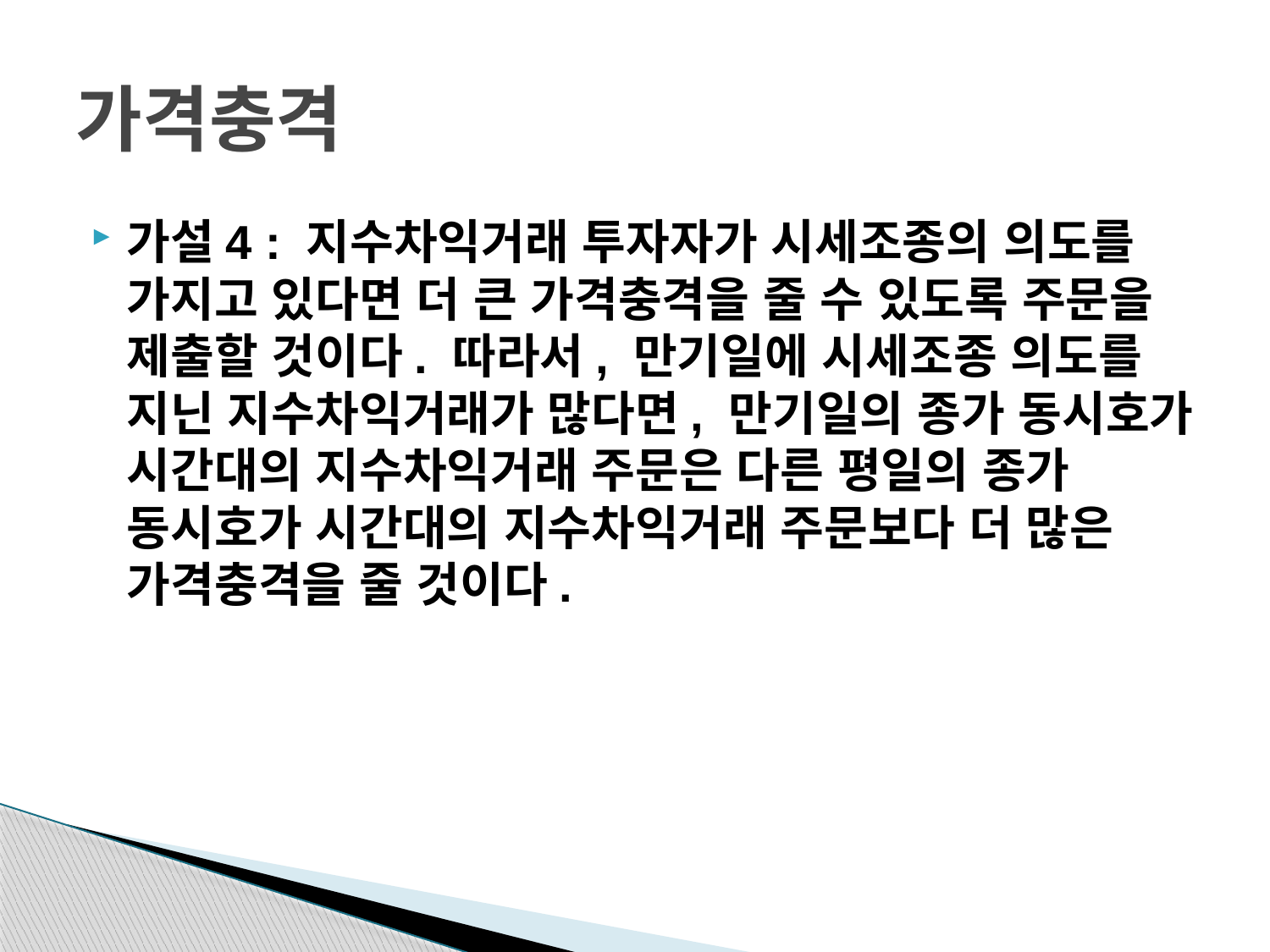

# 가격충격
가설4 : 지수차익거래 투자자가 시세조종의 의도를 가지고 있다면 더 큰 가격충격을 줄 수 있도록 주문을 제출할 것이다. 따라서, 만기일에 시세조종 의도를 지닌 지수차익거래가 많다면, 만기일의 종가 동시호가 시간대의 지수차익거래 주문은 다른 평일의 종가 동시호가 시간대의 지수차익거래 주문보다 더 많은 가격충격을 줄 것이다.